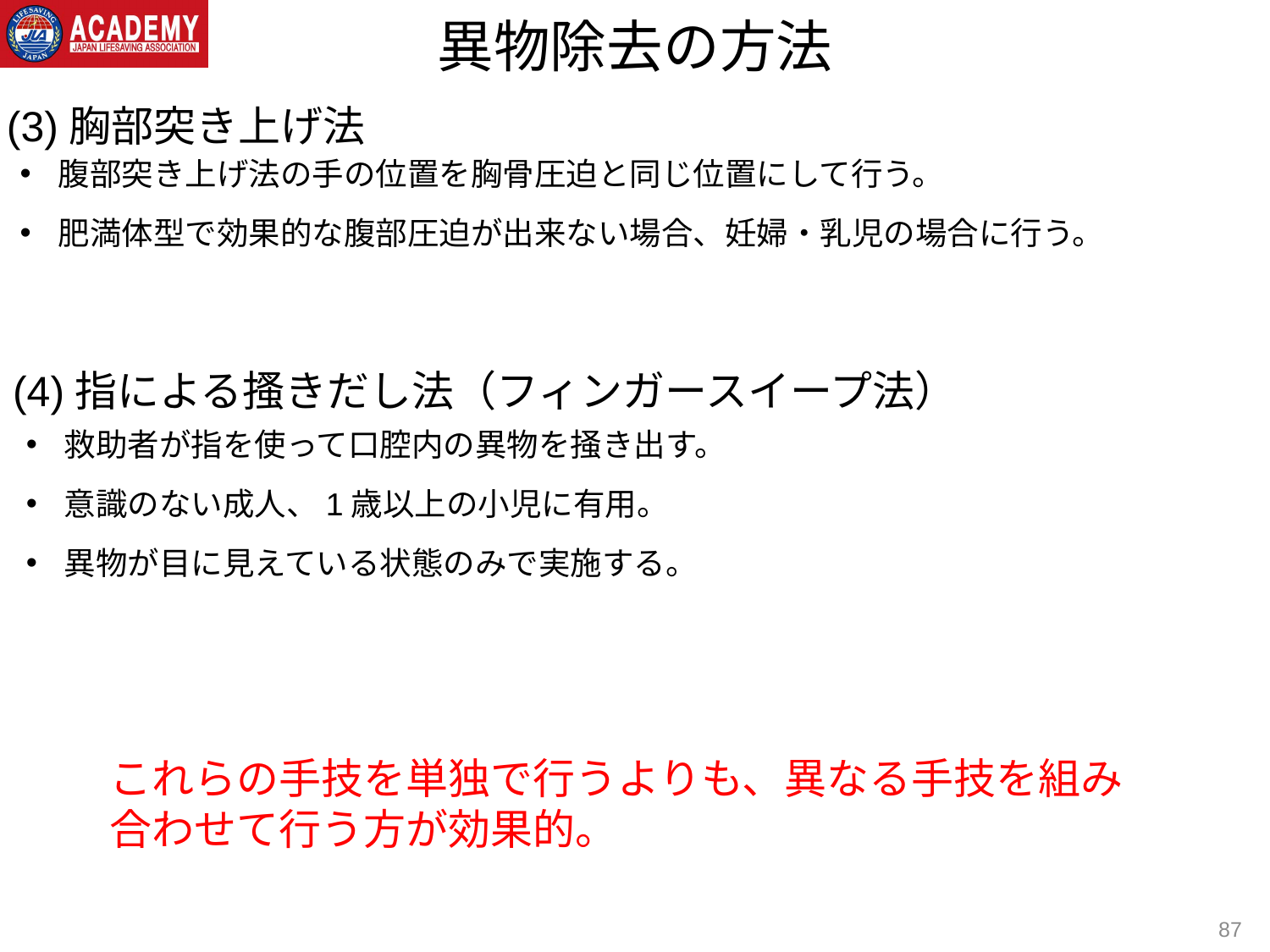

異物除去の方法
(3)胸部突き上げ法
腹部突き上げ法の手の位置を胸骨圧迫と同じ位置にして行う。
肥満体型で効果的な腹部圧迫が出来ない場合、妊婦・乳児の場合に行う。
(4)指による搔きだし法（フィンガースイープ法）
救助者が指を使って口腔内の異物を掻き出す。
意識のない成人、1歳以上の小児に有用。
異物が目に見えている状態のみで実施する。
これらの手技を単独で行うよりも、異なる手技を組み合わせて行う方が効果的。
87